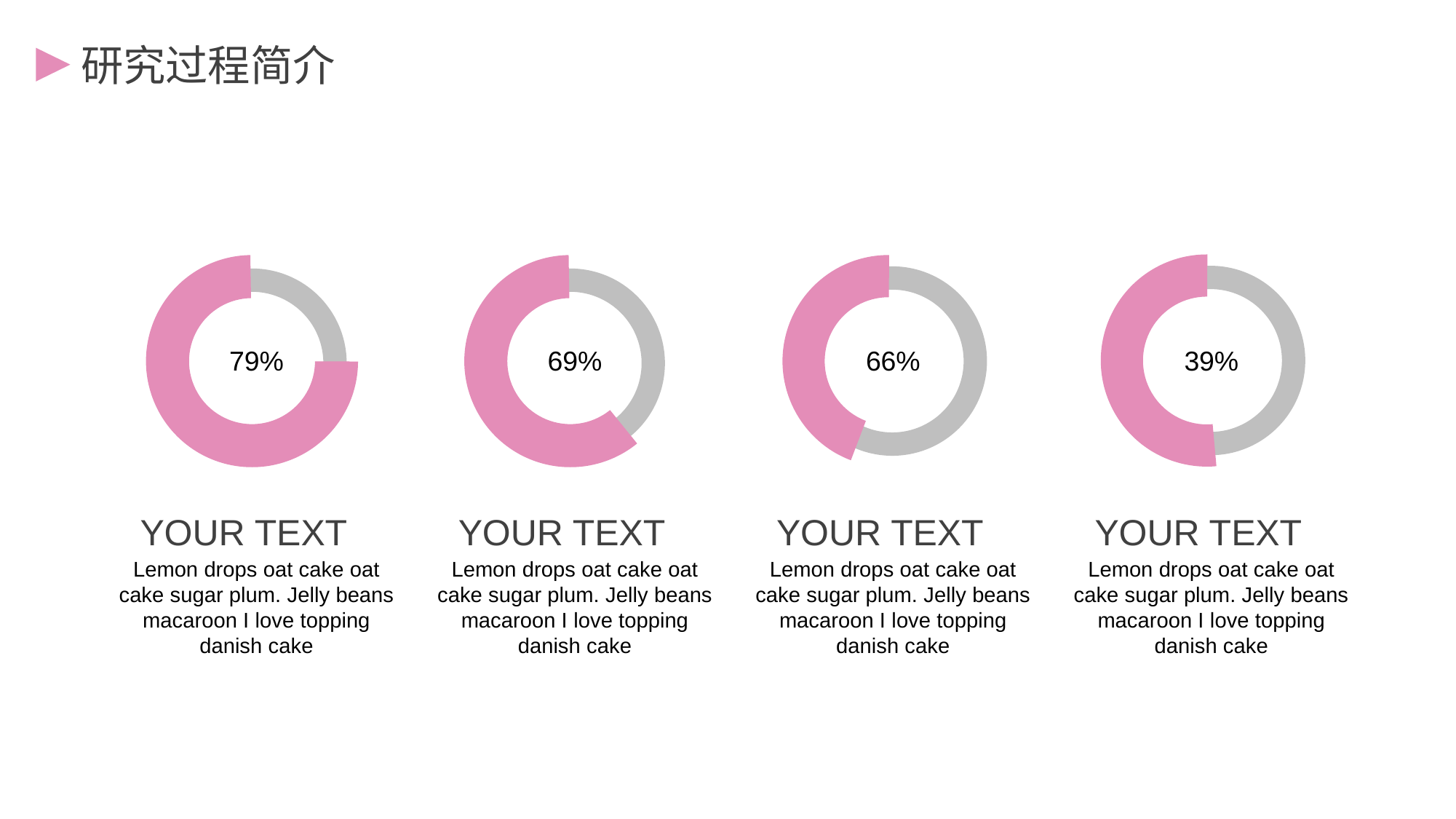

研究过程简介

79%
69%
66%
39%
 YOUR TEXT
Lemon drops oat cake oat cake sugar plum. Jelly beans macaroon I love topping danish cake
 YOUR TEXT
Lemon drops oat cake oat cake sugar plum. Jelly beans macaroon I love topping danish cake
 YOUR TEXT
Lemon drops oat cake oat cake sugar plum. Jelly beans macaroon I love topping danish cake
 YOUR TEXT
Lemon drops oat cake oat cake sugar plum. Jelly beans macaroon I love topping danish cake